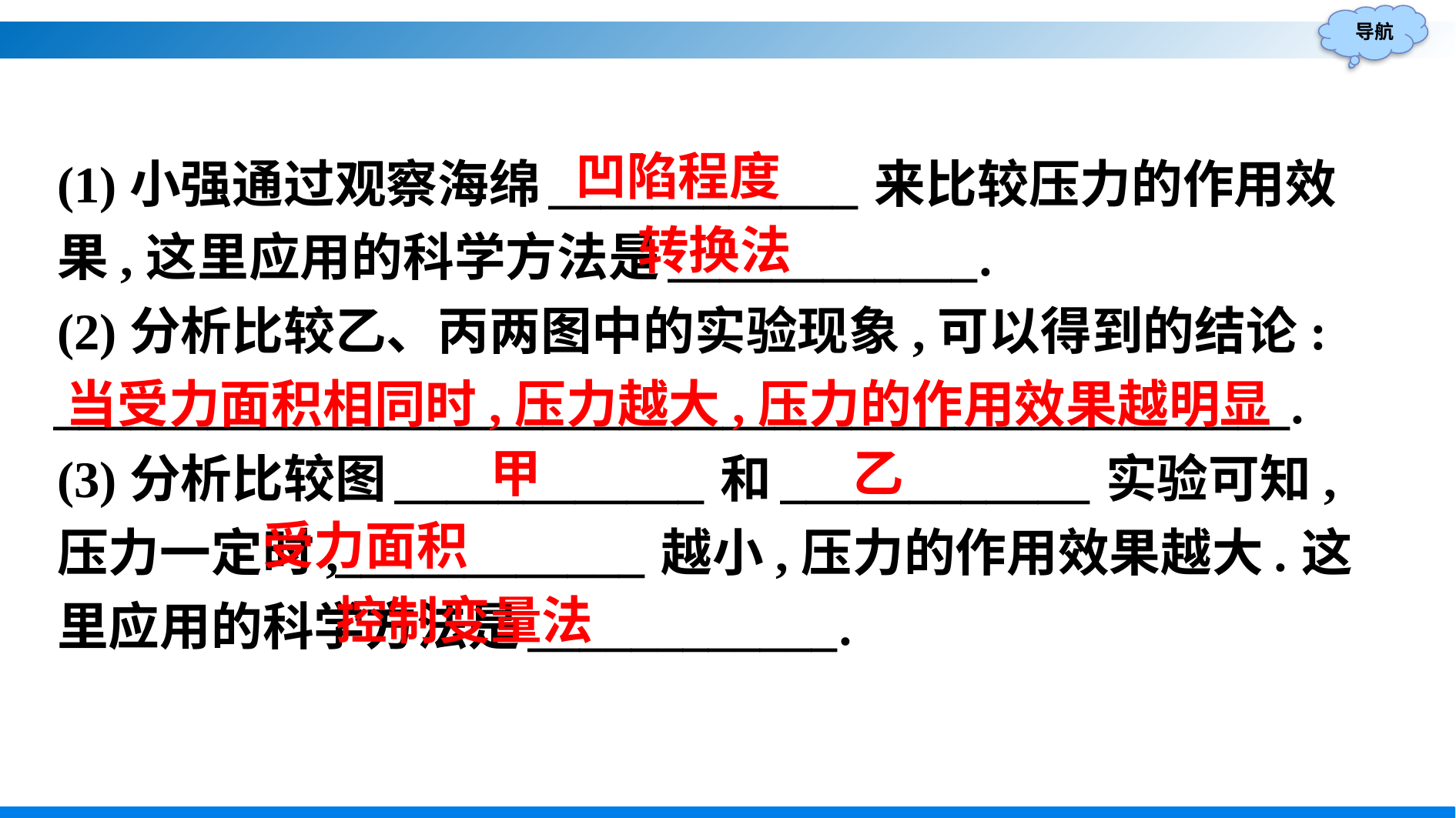

(1)小强通过观察海绵____________来比较压力的作用效果,这里应用的科学方法是____________.
(2)分析比较乙、丙两图中的实验现象,可以得到的结论:
________________________________________________.
(3)分析比较图____________和____________实验可知,压力一定时,____________越小,压力的作用效果越大.这里应用的科学方法是____________.
凹陷程度
转换法
当受力面积相同时,压力越大,压力的作用效果越明显
甲
乙
受力面积
控制变量法